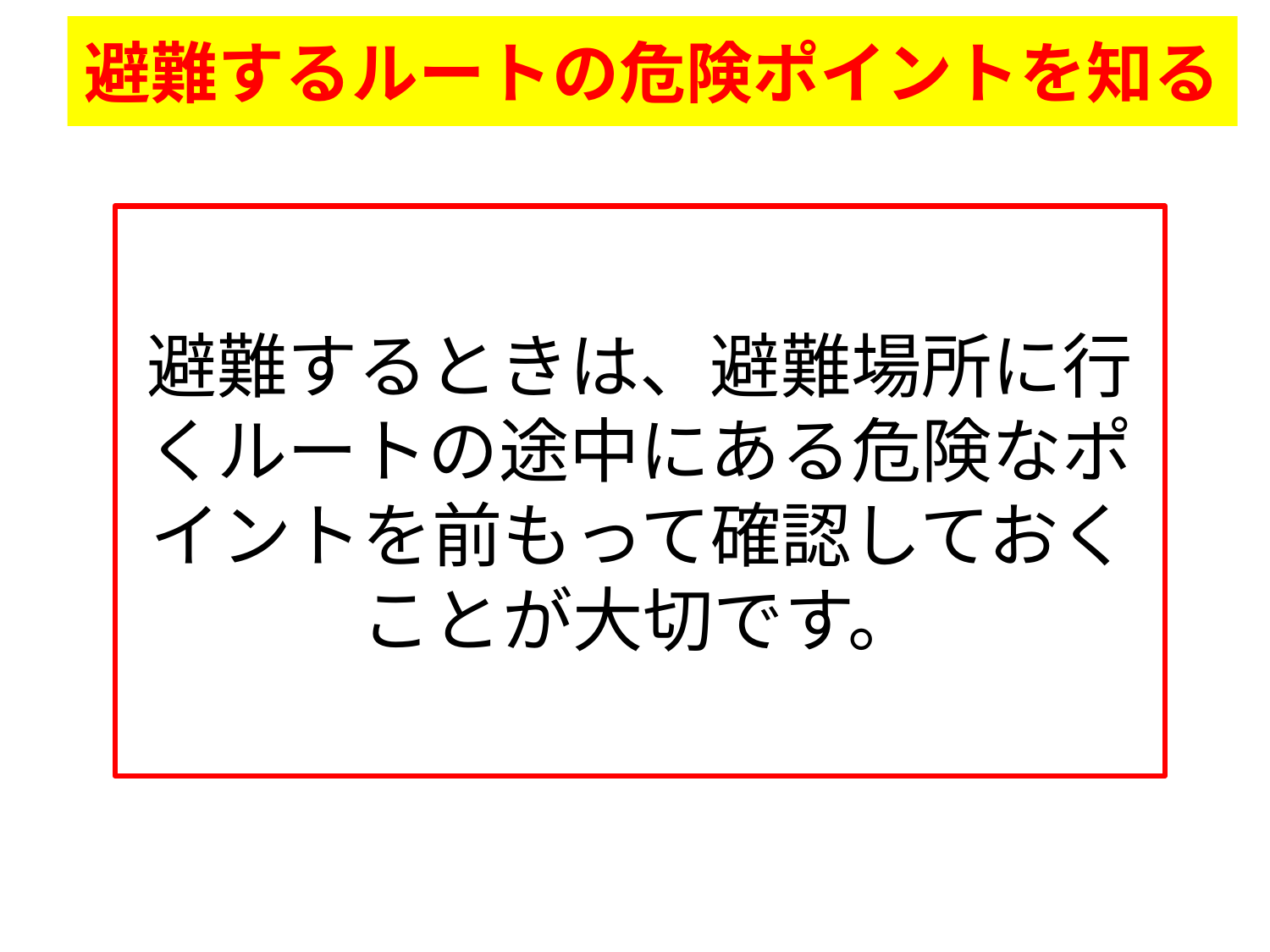

避難するルートの危険ポイントを知る
避難するときは、避難場所に行くルートの途中にある危険なポイントを前もって確認しておくことが大切です。